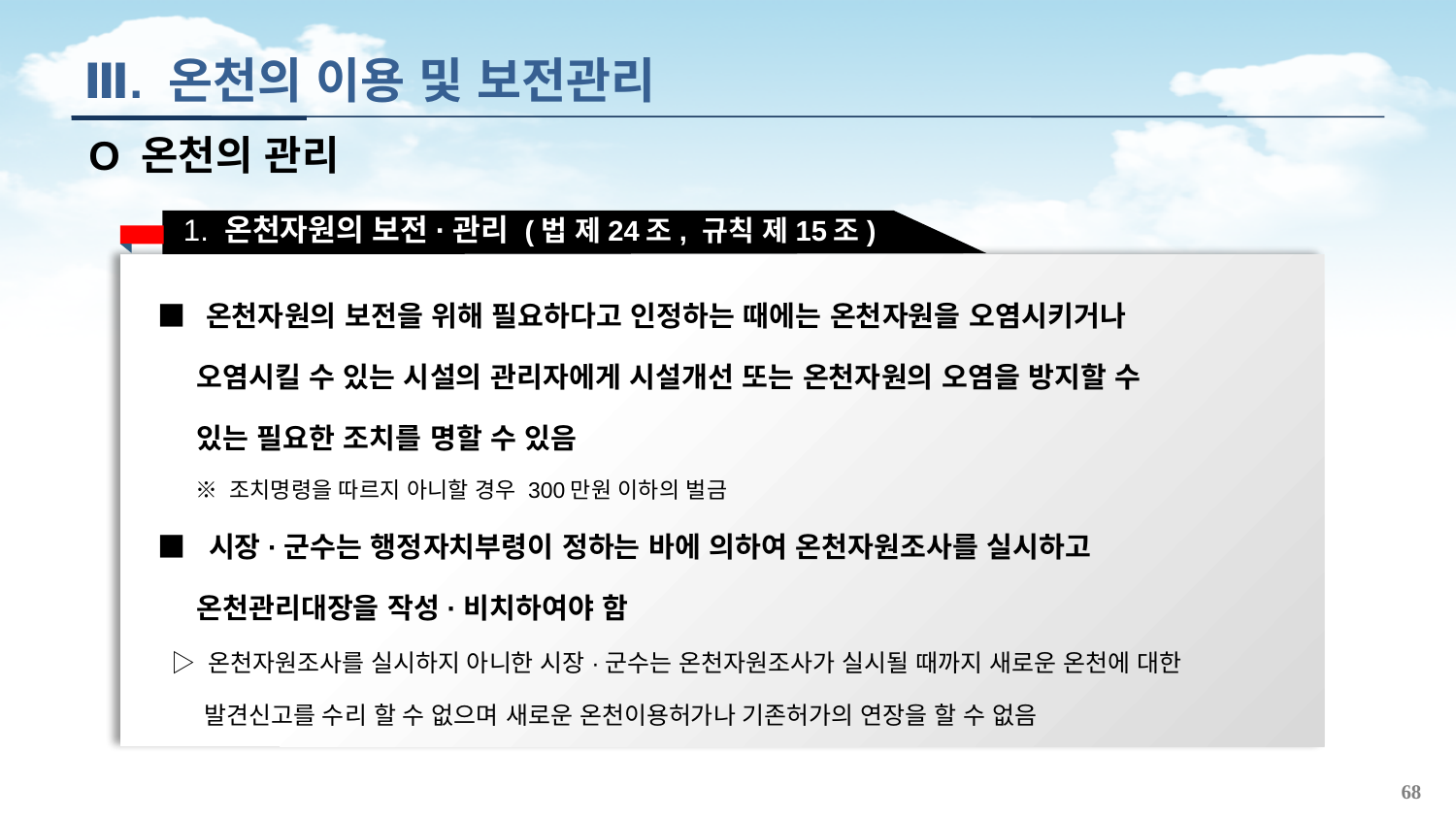

Ⅲ. 온천의 이용 및 보전관리
O 온천의 관리
1. 온천자원의 보전·관리 (법 제24조, 규칙 제15조)

■  온천자원의 보전을 위해 필요하다고 인정하는 때에는 온천자원을 오염시키거나
    오염시킬 수 있는 시설의 관리자에게 시설개선 또는 온천자원의 오염을 방지할 수
    있는 필요한 조치를 명할 수 있음
      ※ 조치명령을 따르지 아니할 경우 300만원 이하의 벌금
■  시장·군수는 행정자치부령이 정하는 바에 의하여 온천자원조사를 실시하고
    온천관리대장을 작성·비치하여야 함
  ▷ 온천자원조사를 실시하지 아니한 시장·군수는 온천자원조사가 실시될 때까지 새로운 온천에 대한
      발견신고를 수리 할 수 없으며 새로운 온천이용허가나 기존허가의 연장을 할 수 없음
68